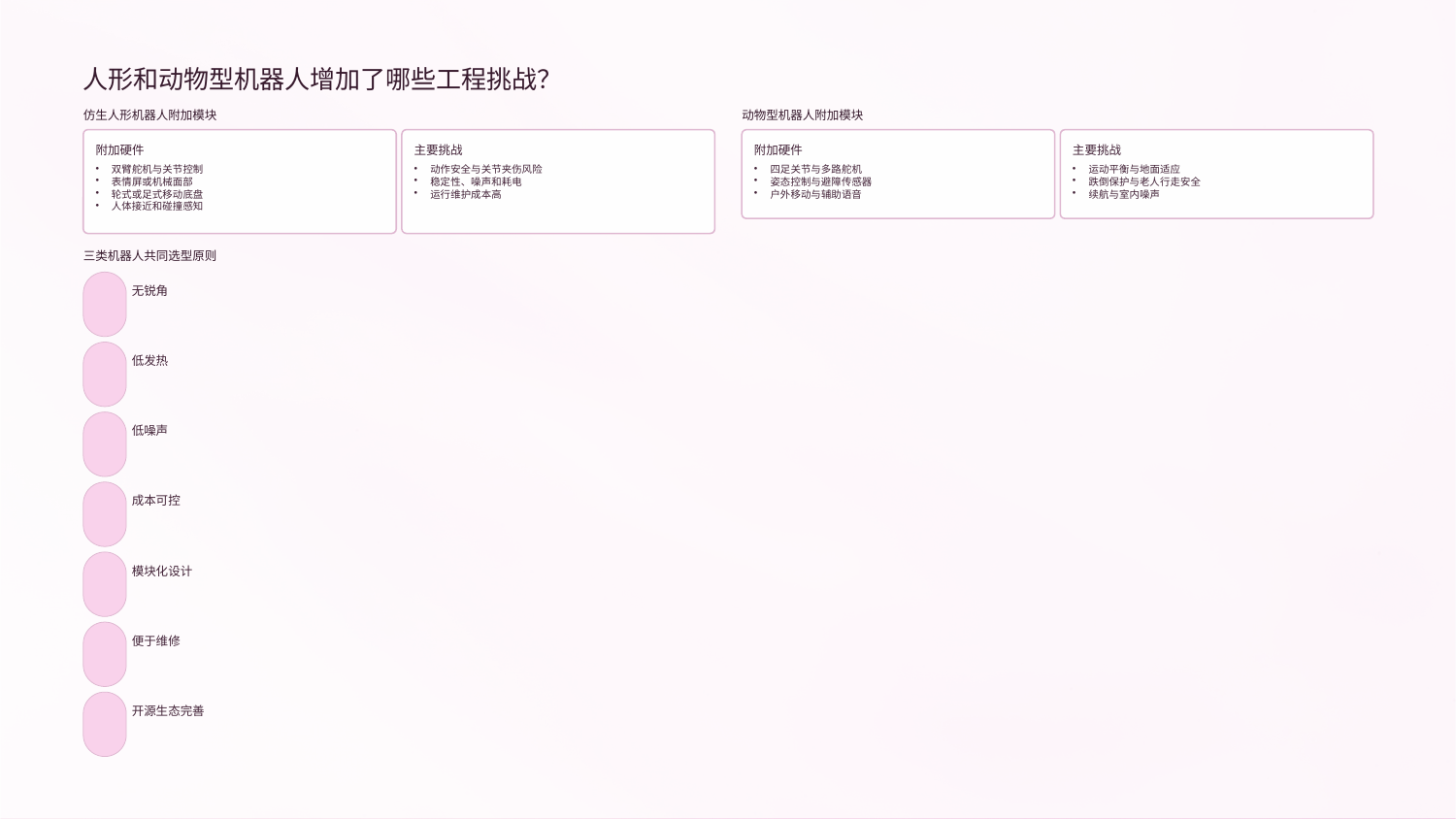

人形和动物型机器人增加了哪些工程挑战？
仿生人形机器人附加模块
动物型机器人附加模块

附加硬件
主要挑战
附加硬件
主要挑战
双臂舵机与关节控制
表情屏或机械面部
轮式或足式移动底盘
人体接近和碰撞感知
动作安全与关节夹伤风险
稳定性、噪声和耗电
运行维护成本高
四足关节与多路舵机
姿态控制与避障传感器
户外移动与辅助语音
运动平衡与地面适应
跌倒保护与老人行走安全
续航与室内噪声
三类机器人共同选型原则

无锐角

低发热

低噪声

成本可控

模块化设计

便于维修

开源生态完善